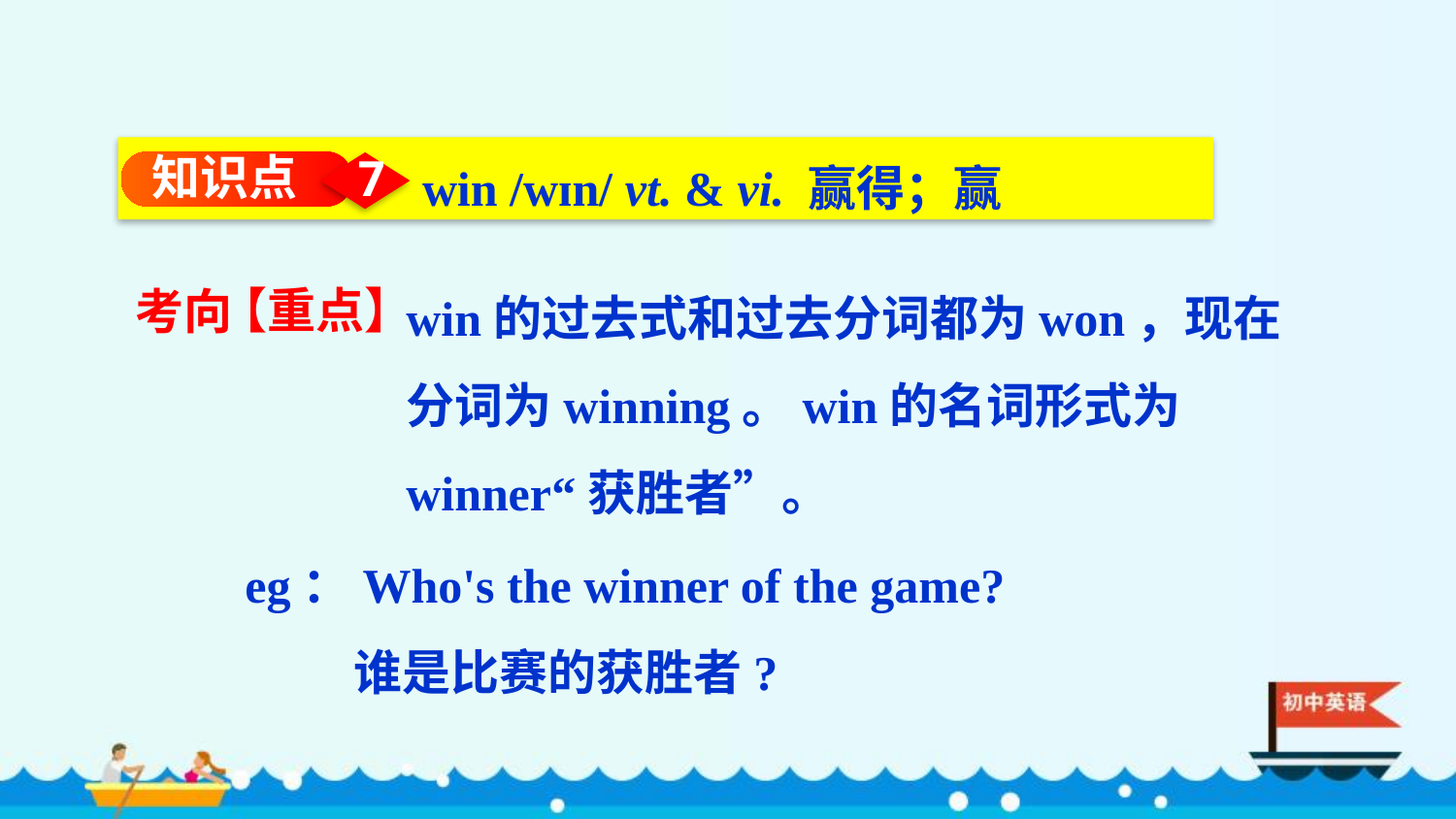

win /wɪn/ vt. & vi. 赢得；赢

知识点

7
win的过去式和过去分词都为won，现在分词为winning。win的名词形式为winner“获胜者”。
考向
【重点】
eg：Who's the winner of the game?
 谁是比赛的获胜者?